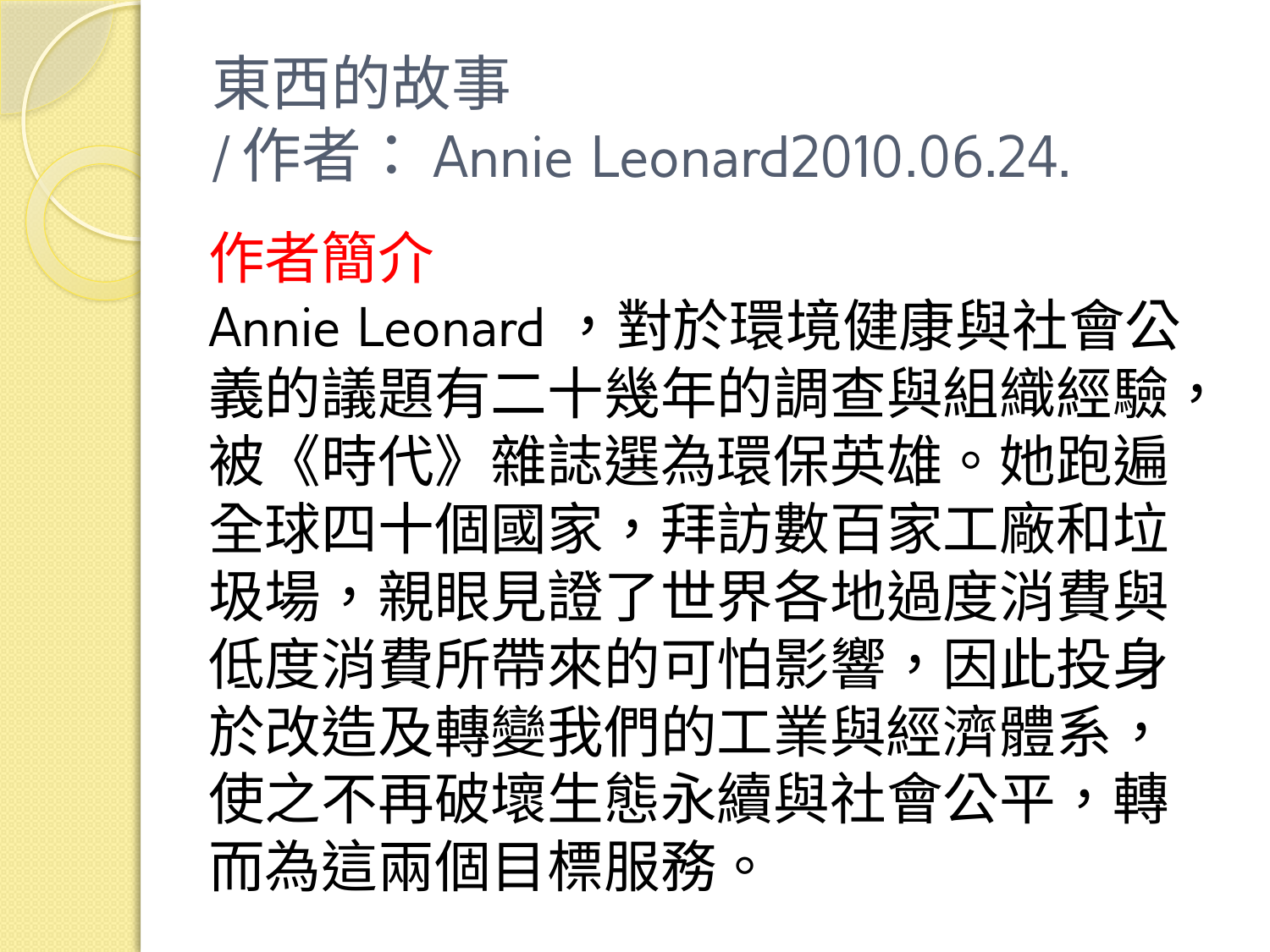

# 東西的故事 /作者：Annie Leonard2010.06.24.

作者簡介
Annie Leonard，對於環境健康與社會公義的議題有二十幾年的調查與組織經驗，被《時代》雜誌選為環保英雄。她跑遍全球四十個國家，拜訪數百家工廠和垃圾場，親眼見證了世界各地過度消費與低度消費所帶來的可怕影響，因此投身於改造及轉變我們的工業與經濟體系，使之不再破壞生態永續與社會公平，轉而為這兩個目標服務。